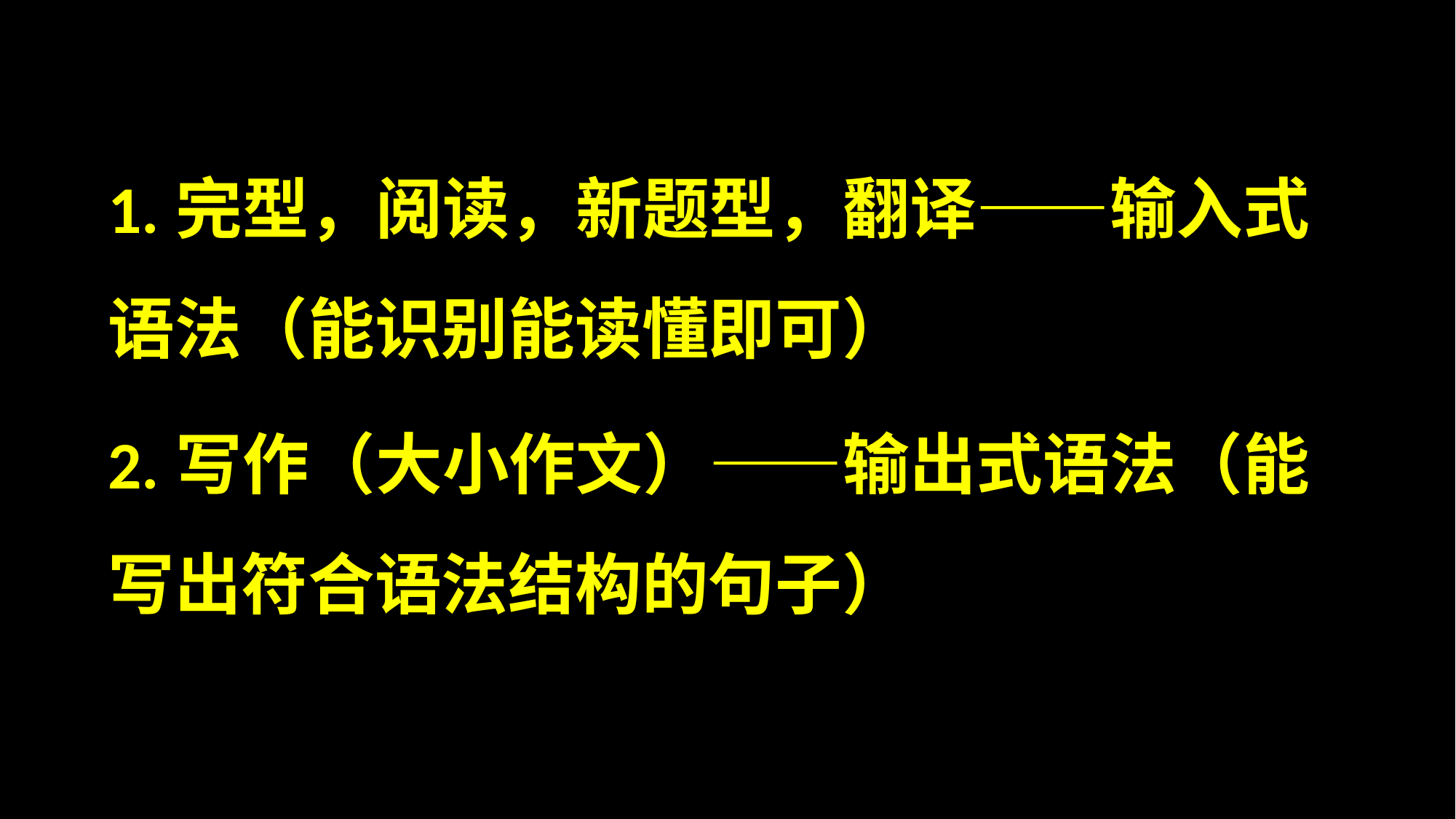

1.完型，阅读，新题型，翻译——输入式语法（能识别能读懂即可）
2.写作（大小作文）——输出式语法（能写出符合语法结构的句子）